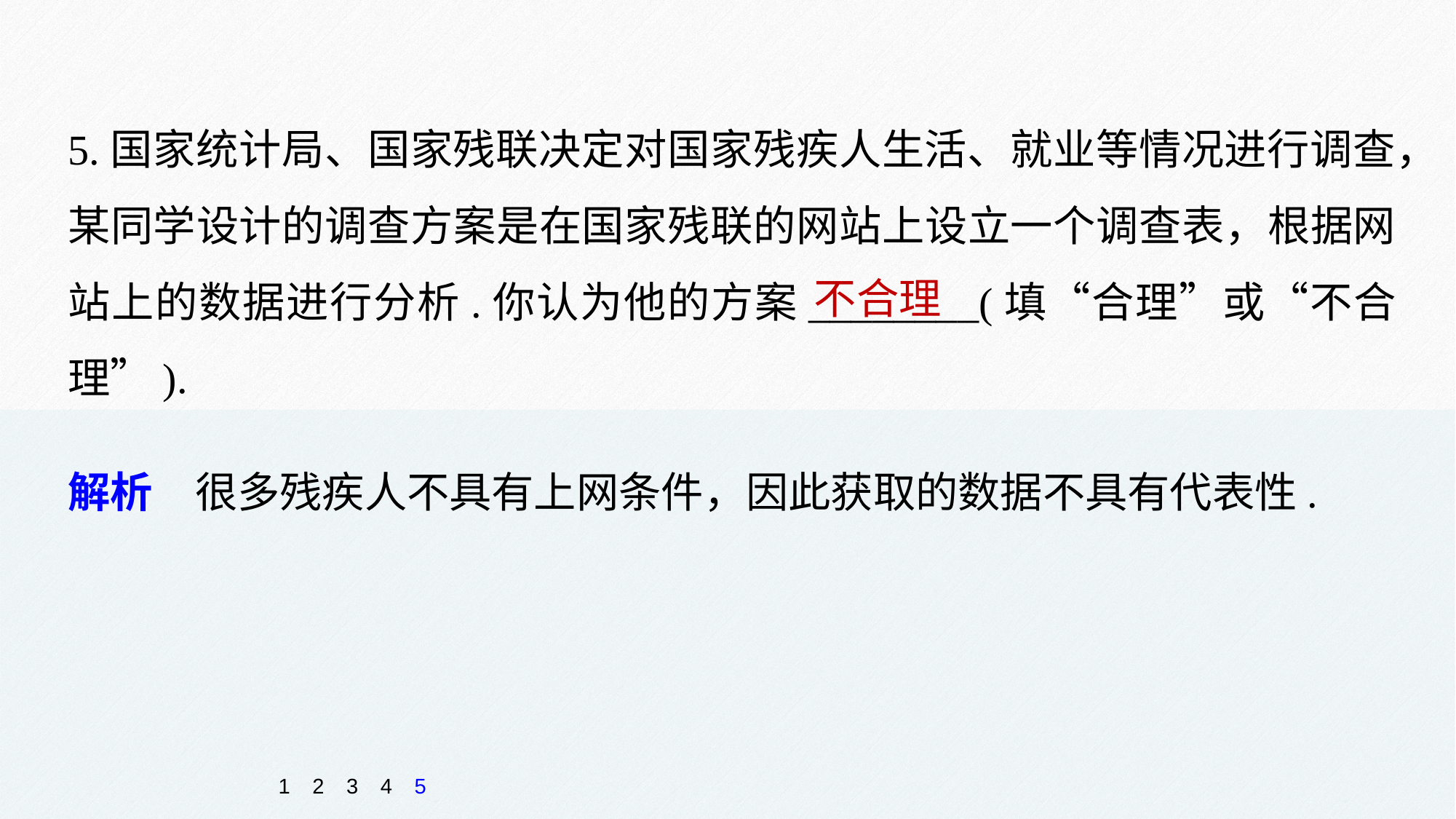

5.国家统计局、国家残联决定对国家残疾人生活、就业等情况进行调查，某同学设计的调查方案是在国家残联的网站上设立一个调查表，根据网站上的数据进行分析.你认为他的方案________(填“合理”或“不合理”).
不合理
解析　很多残疾人不具有上网条件，因此获取的数据不具有代表性.
1
2
3
4
5